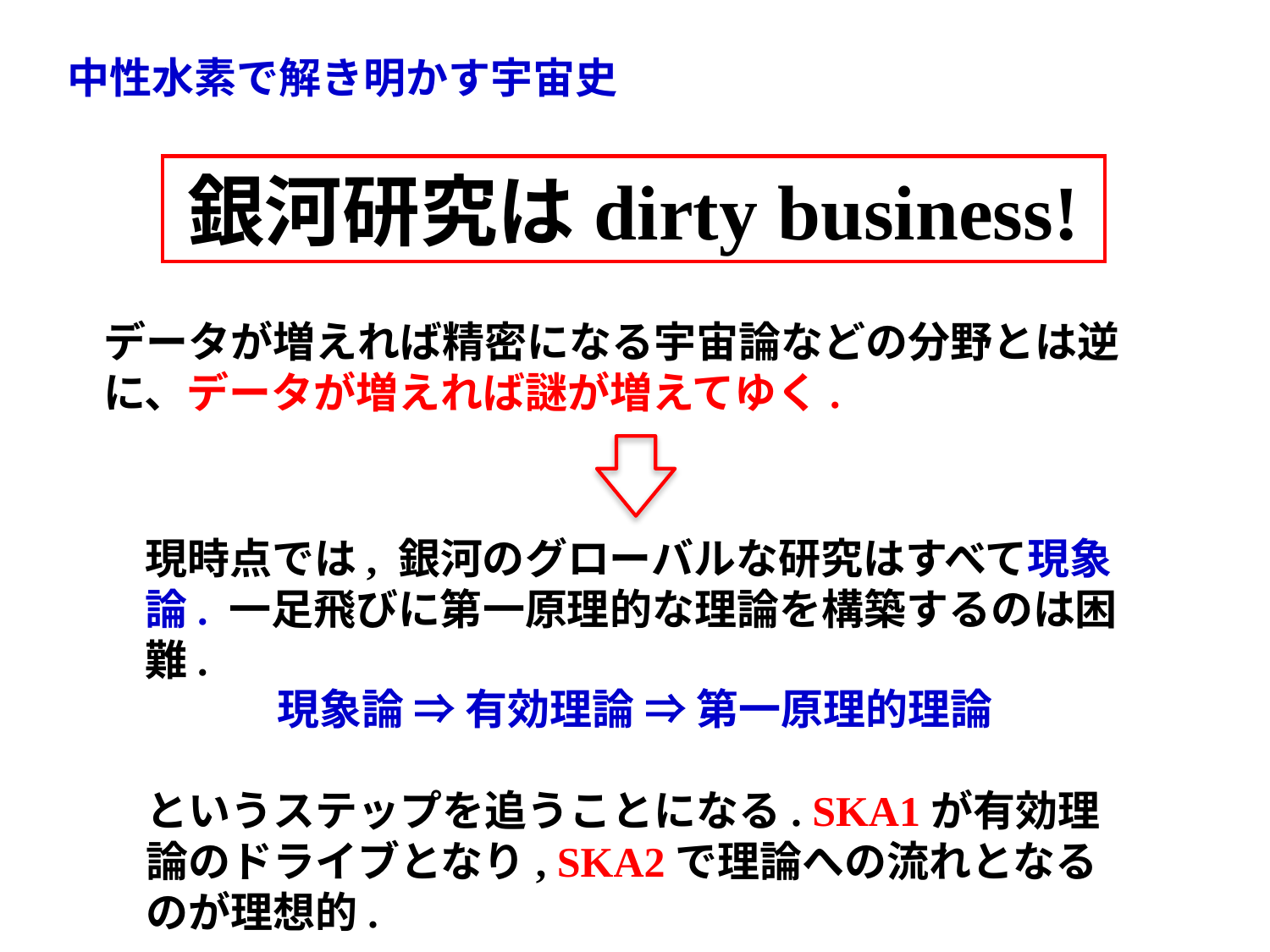

中性水素で解き明かす宇宙史
銀河研究はdirty business!
データが増えれば精密になる宇宙論などの分野とは逆に、データが増えれば謎が増えてゆく.

現時点では, 銀河のグローバルな研究はすべて現象論. 一足飛びに第一原理的な理論を構築するのは困難.
現象論 ⇒ 有効理論 ⇒ 第一原理的理論

というステップを追うことになる. SKA1が有効理論のドライブとなり, SKA2で理論への流れとなるのが理想的.